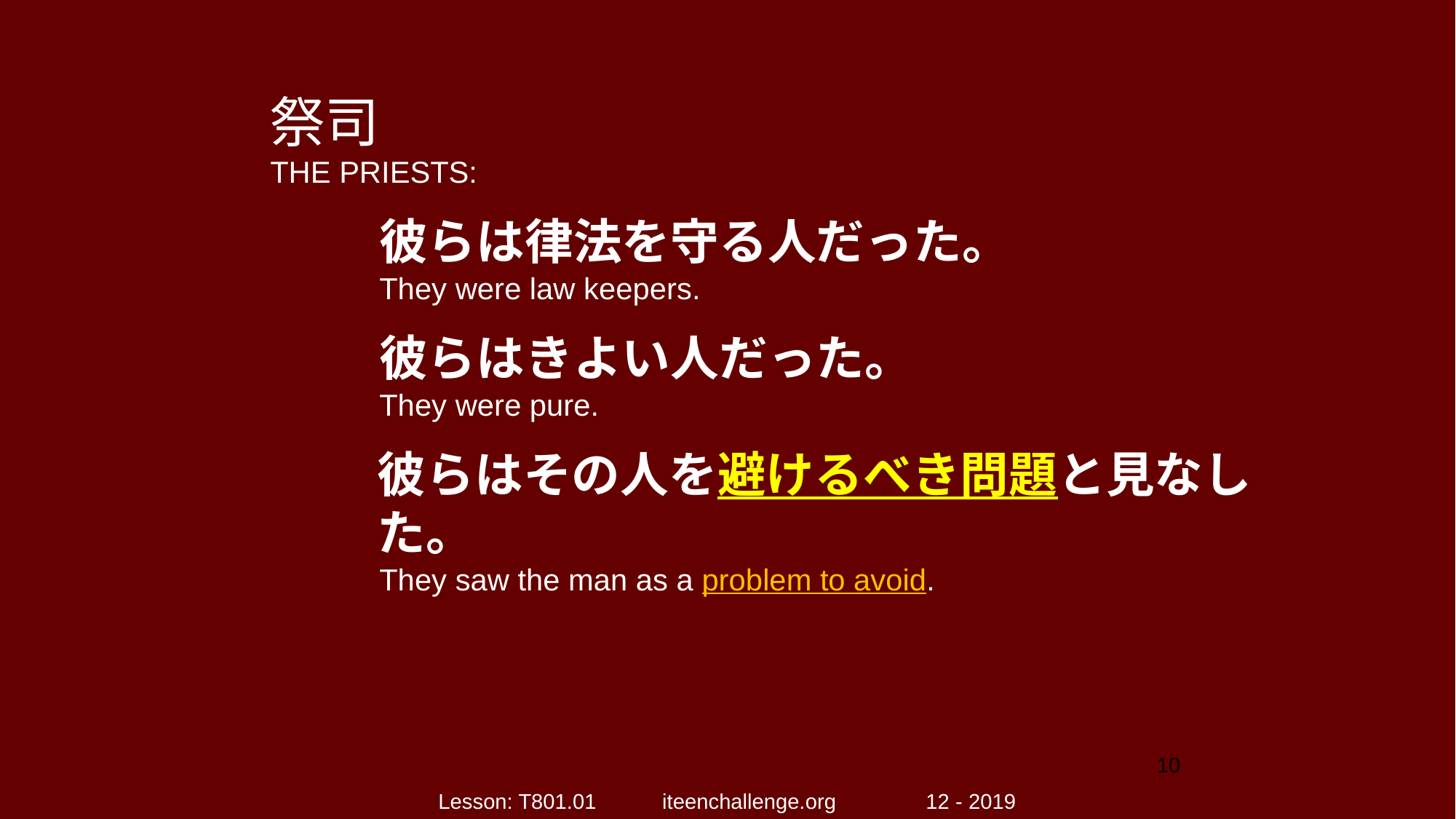

祭司
THE PRIESTS:

	彼らは律法を守る人だった。
　　	They were law keepers.

	彼らはきよい人だった。
　　	They were pure.

	彼らはその人を避けるべき問題と見なした。
　　	They saw the man as a problem to avoid.
10
Lesson: T801.01           iteenchallenge.org               12 - 2019
problem to avoid